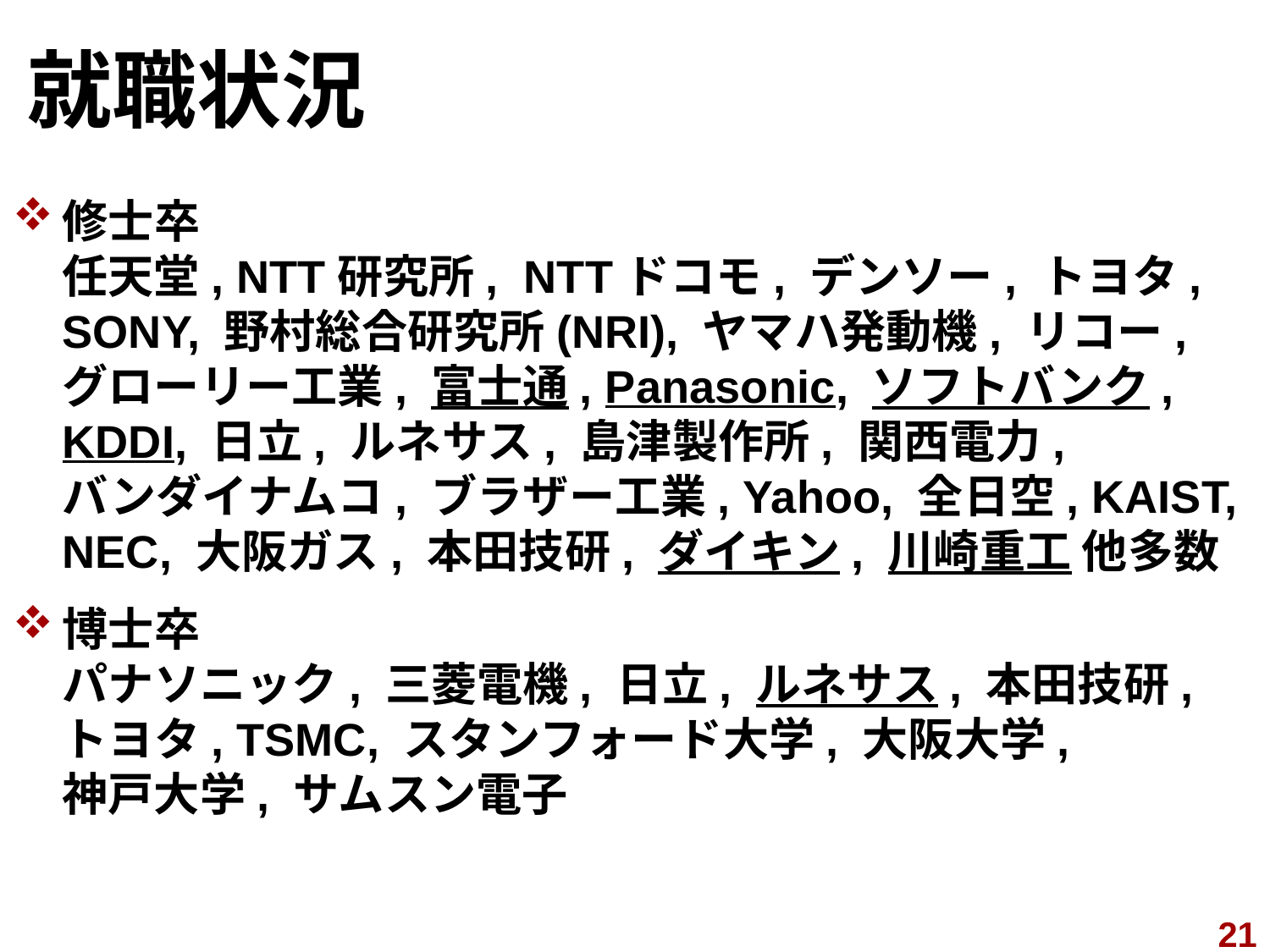

# 就職状況
修士卒
任天堂, NTT研究所,  NTTドコモ, デンソー, トヨタ, SONY, 野村総合研究所(NRI), ヤマハ発動機, リコー,
グローリー工業, 富士通, Panasonic, ソフトバンク, KDDI, 日立, ルネサス, 島津製作所, 関西電力,
バンダイナムコ, ブラザー工業, Yahoo, 全日空, KAIST, NEC, 大阪ガス, 本田技研, ダイキン, 川崎重工 他多数
博士卒
パナソニック, 三菱電機, 日立, ルネサス, 本田技研, トヨタ, TSMC, スタンフォード大学, 大阪大学,
神戸大学, サムスン電子
21